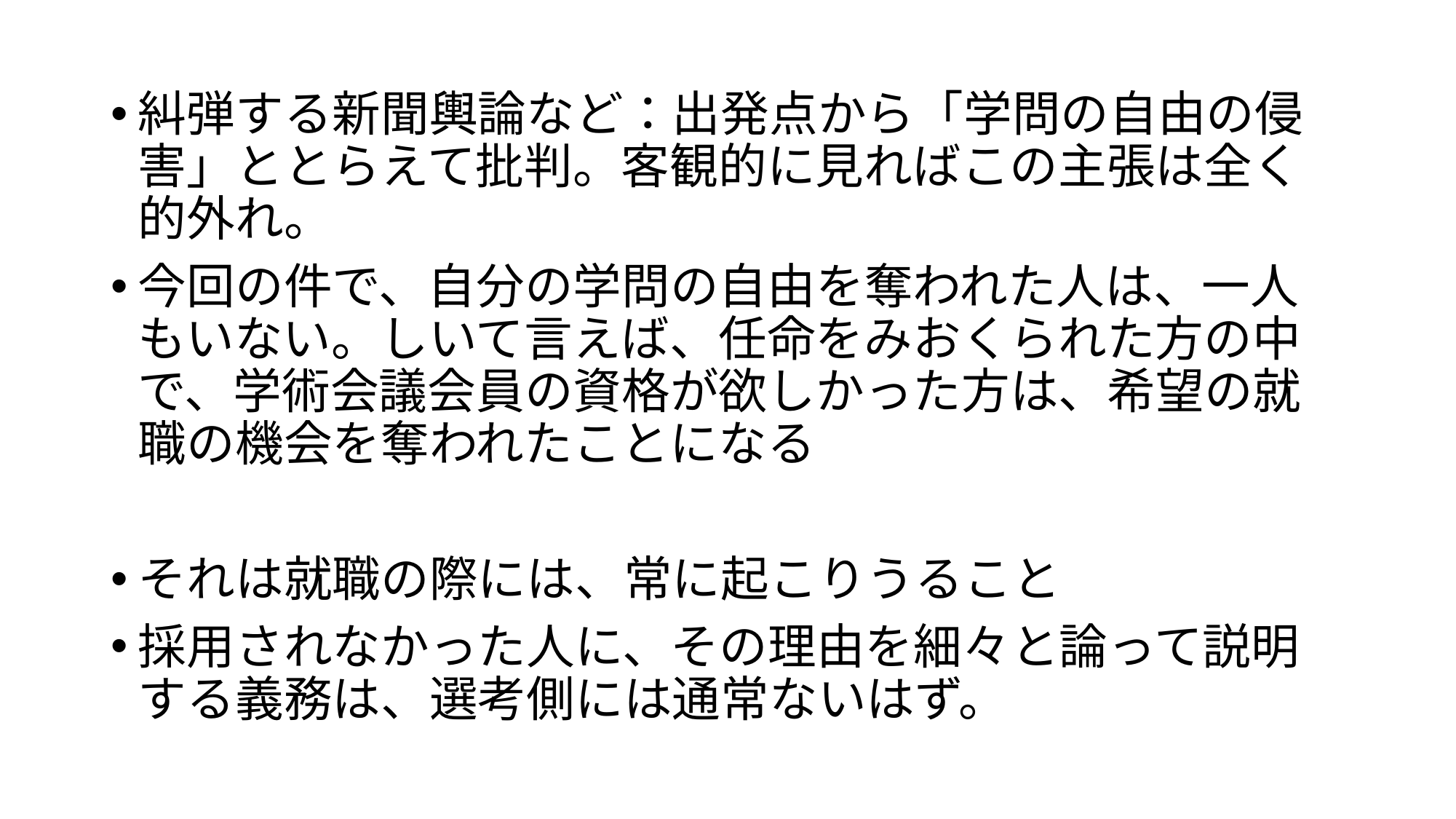

糾弾する新聞輿論など：出発点から「学問の自由の侵害」ととらえて批判。客観的に見ればこの主張は全く的外れ。
今回の件で、自分の学問の自由を奪われた人は、一人もいない。しいて言えば、任命をみおくられた方の中で、学術会議会員の資格が欲しかった方は、希望の就職の機会を奪われたことになる

それは就職の際には、常に起こりうること
採用されなかった人に、その理由を細々と論って説明する義務は、選考側には通常ないはず。